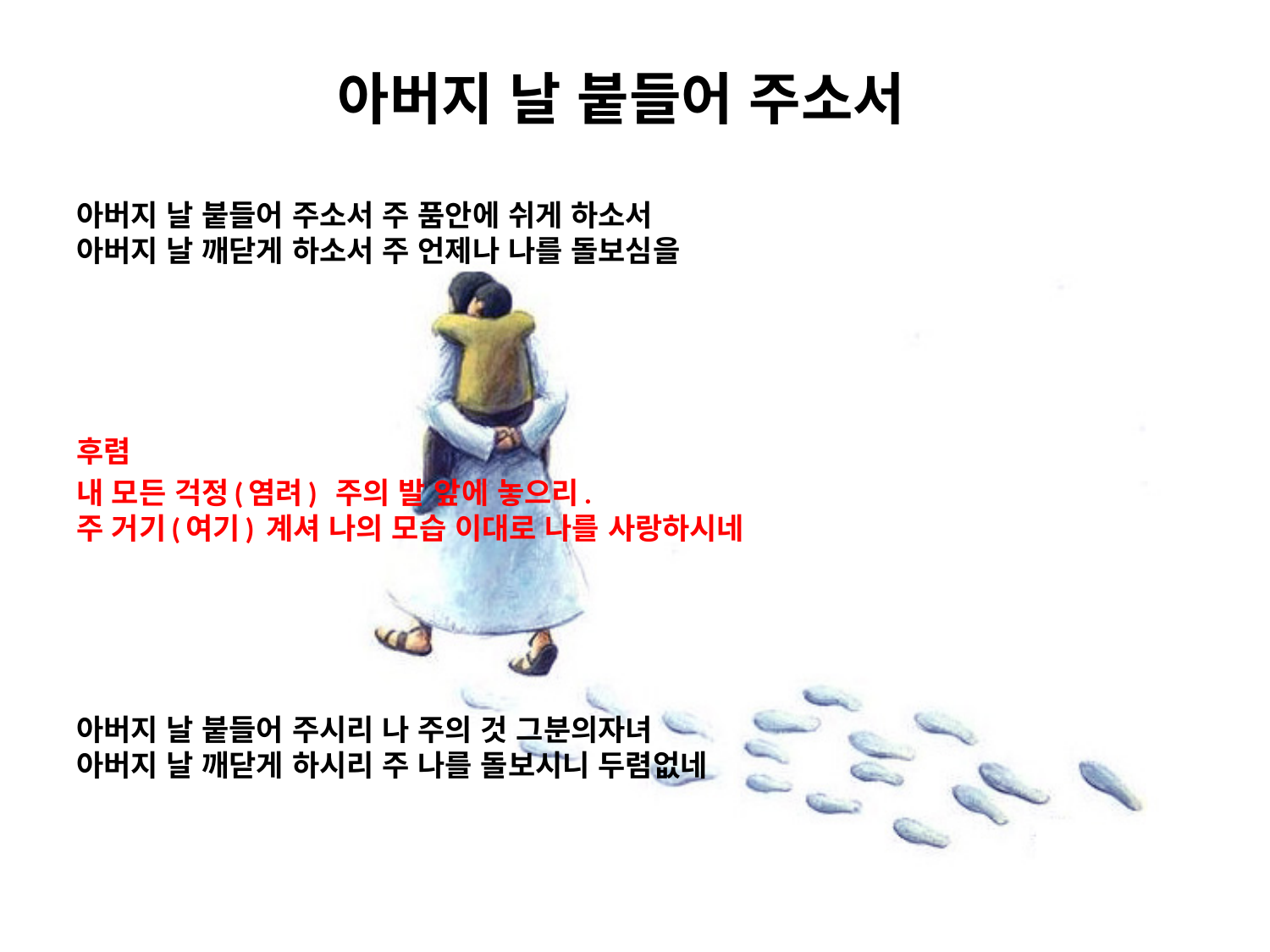

# 아버지 날 붙들어 주소서
아버지 날 붙들어 주소서 주 품안에 쉬게 하소서
아버지 날 깨닫게 하소서 주 언제나 나를 돌보심을

후렴
내 모든 걱정(염려)  주의 발 앞에 놓으리.
주 거기(여기) 계셔 나의 모습 이대로 나를 사랑하시네

아버지 날 붙들어 주시리 나 주의 것 그분의자녀
아버지 날 깨닫게 하시리 주 나를 돌보시니 두렴없네